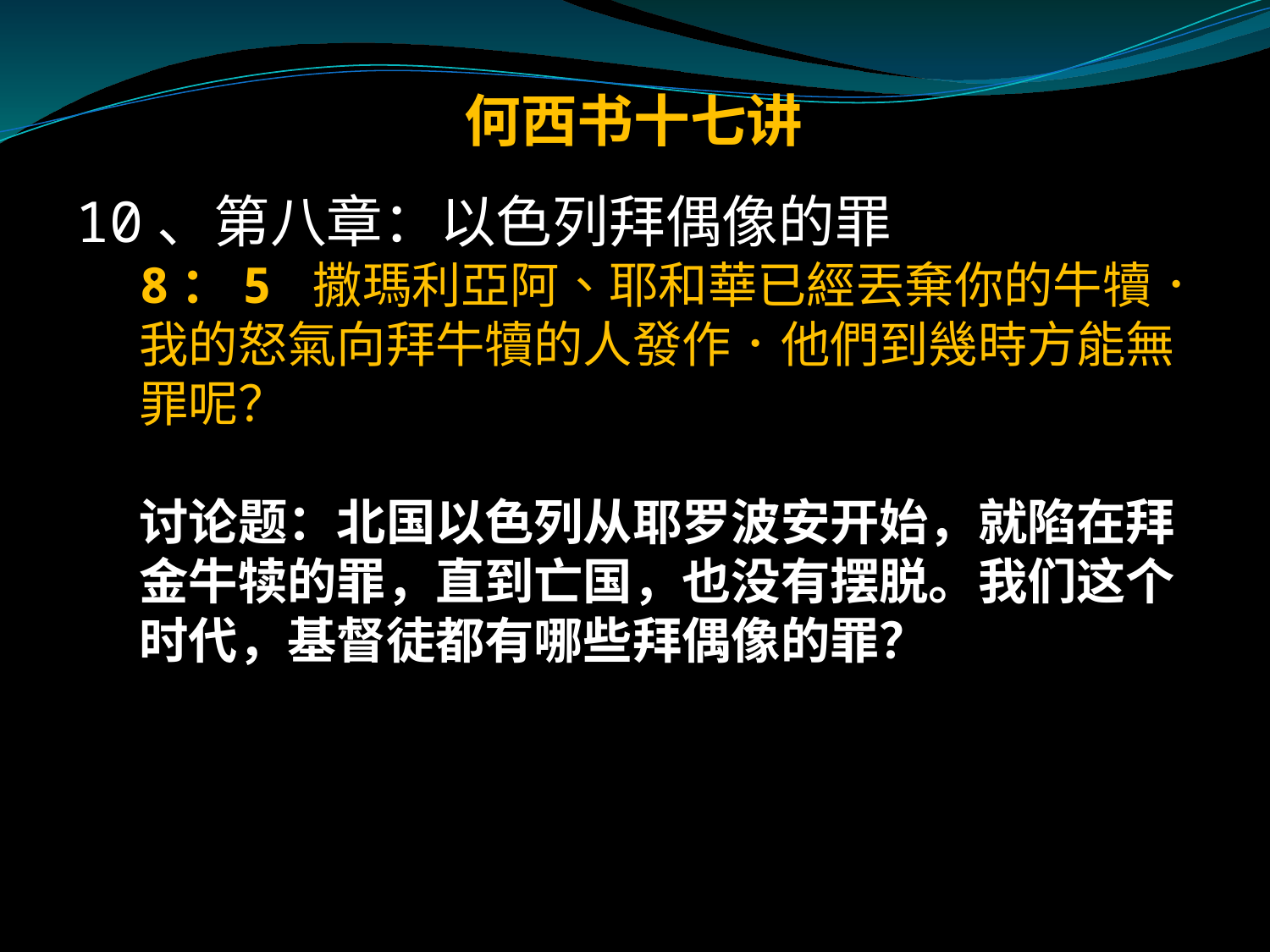

# 何西书十七讲
10、第八章：以色列拜偶像的罪
8：5 撒瑪利亞阿、耶和華已經丟棄你的牛犢．我的怒氣向拜牛犢的人發作．他們到幾時方能無罪呢？

讨论题：北国以色列从耶罗波安开始，就陷在拜金牛犊的罪，直到亡国，也没有摆脱。我们这个时代，基督徒都有哪些拜偶像的罪？